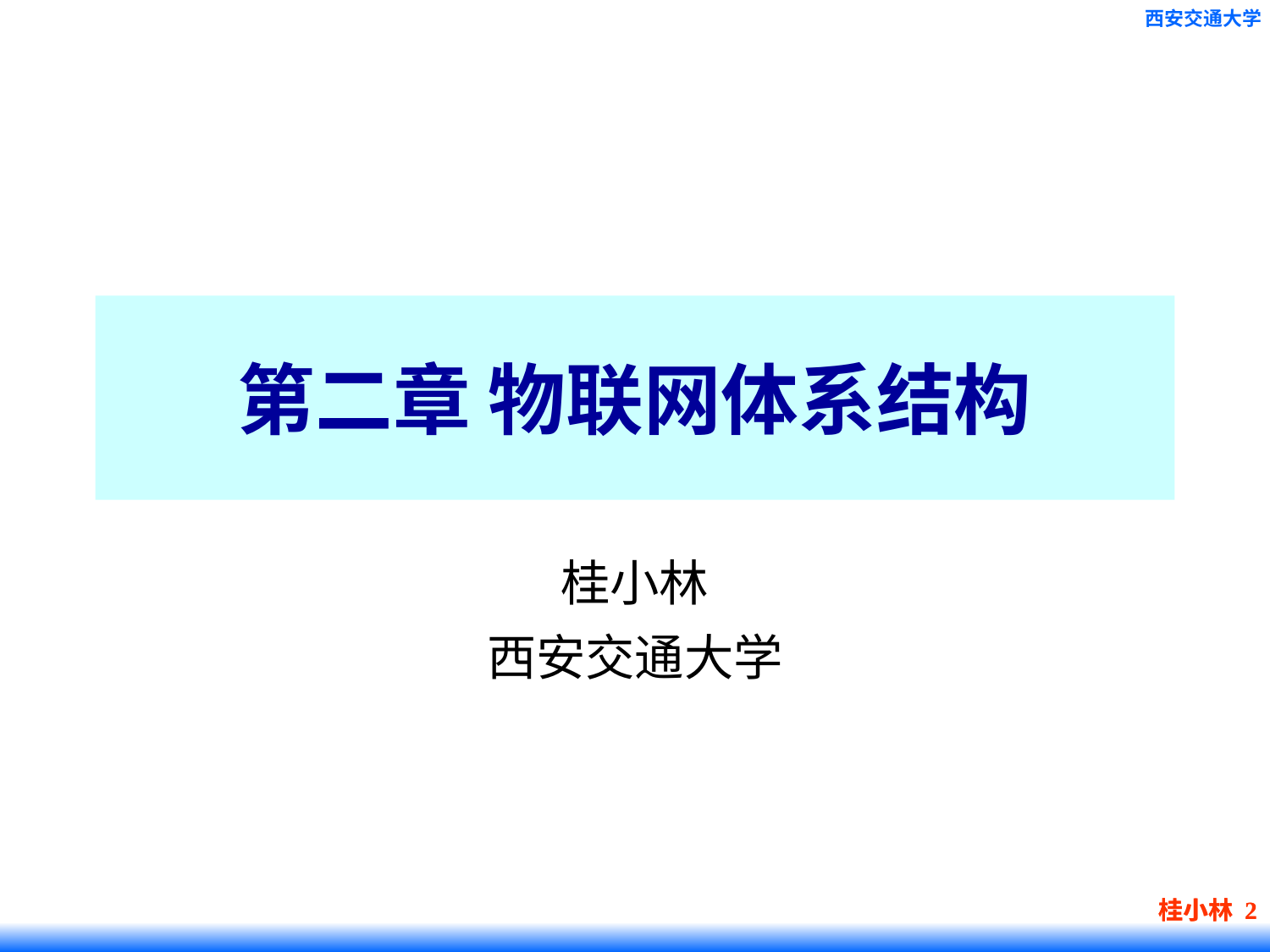

# 第二章 物联网体系结构
桂小林
西安交通大学
桂小林 2
桂小林 2